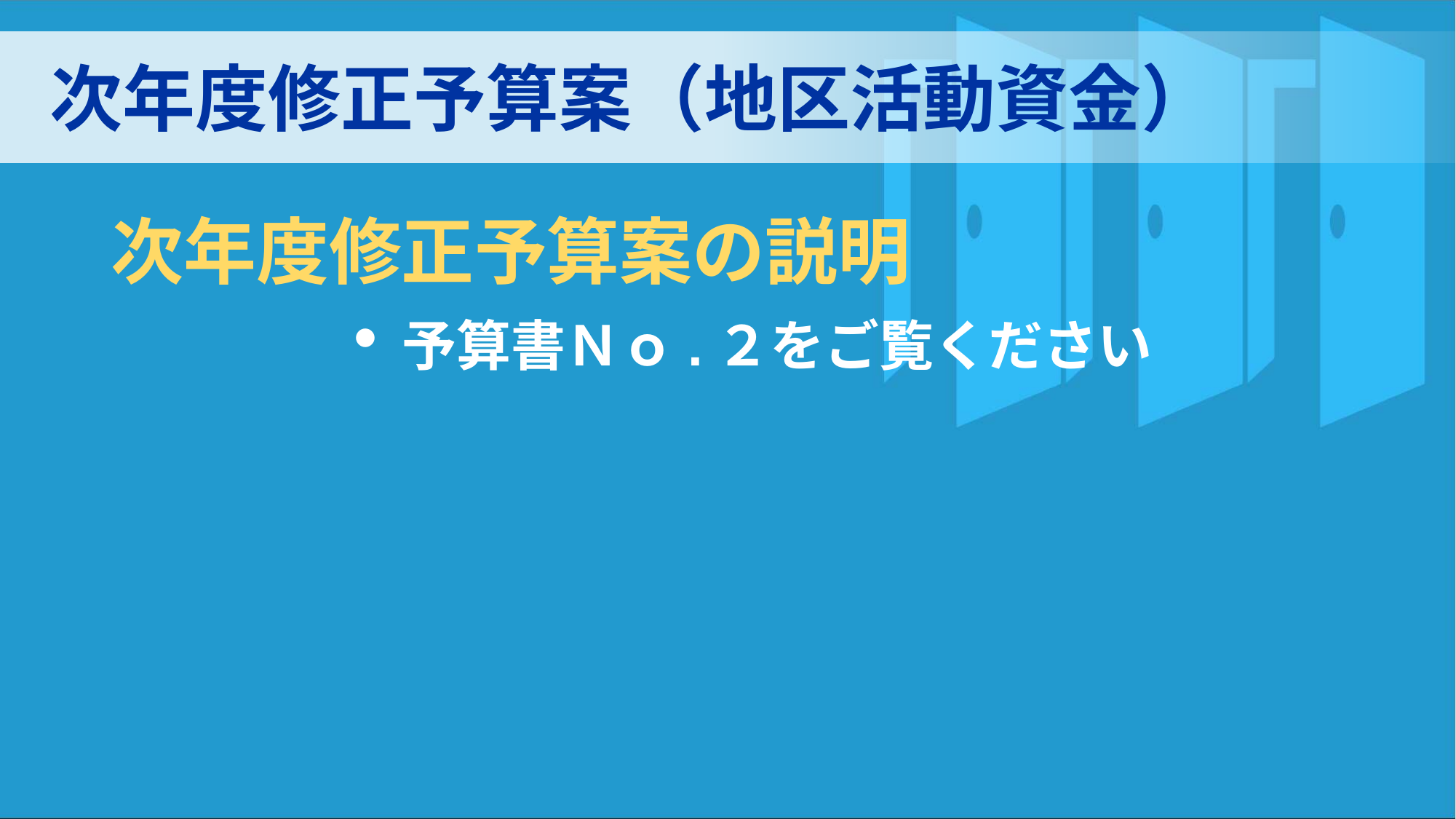

次年度修正予算案（地区活動資金）
次年度修正予算案の説明
　　　・予算書Ｎｏ.２をご覧ください

RIの柔軟性・多様性

自らの地区・クラブ・委員会の
立ち位置を知る